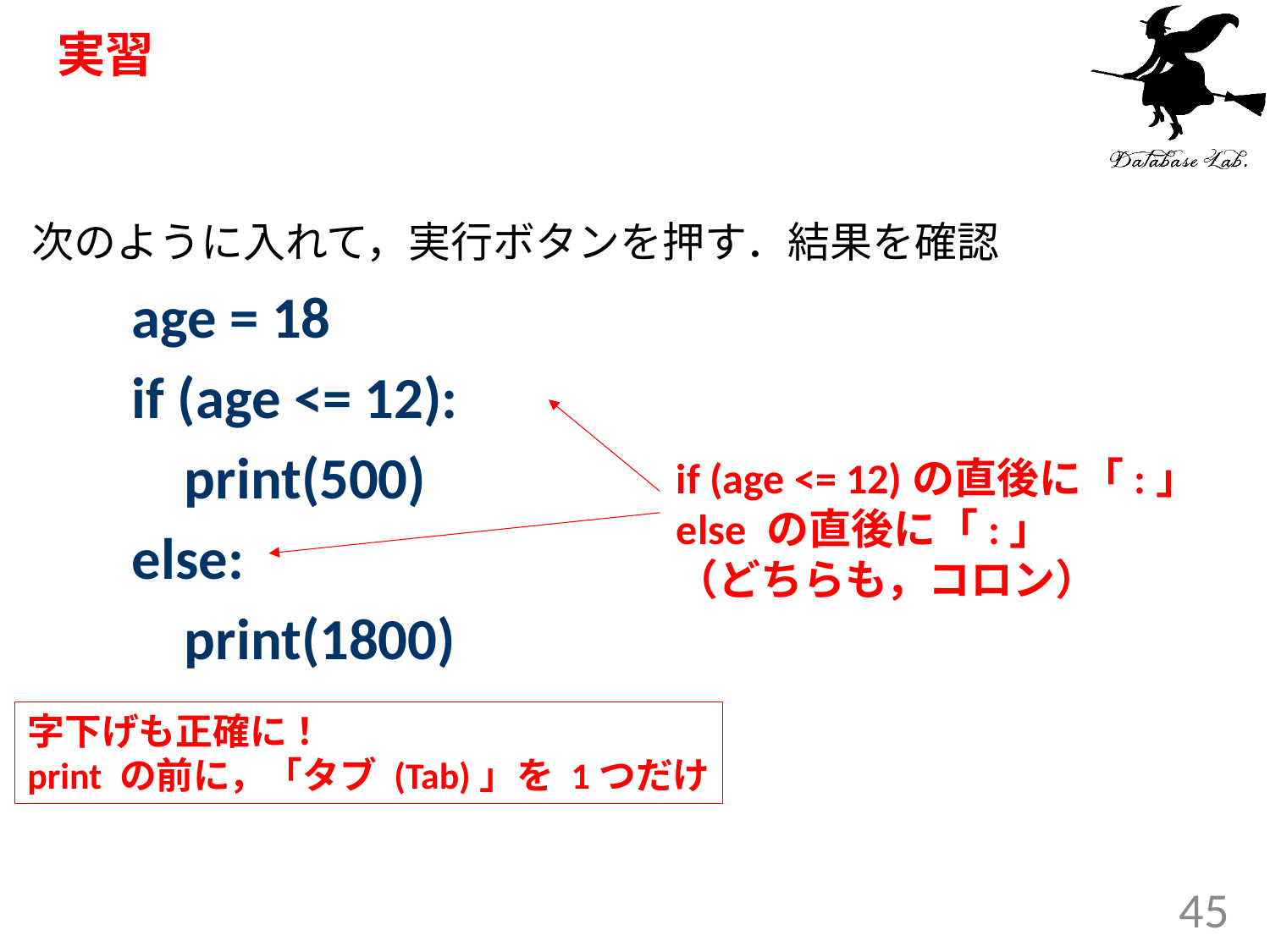

# 実習
次のように入れて，実行ボタンを押す．結果を確認

age = 18
if (age <= 12):
    print(500)
else:
    print(1800)

if (age <= 12)の直後に「:」
else の直後に「:」
（どちらも，コロン）
字下げも正確に！
print の前に，「タブ (Tab)」を 1つだけ
45